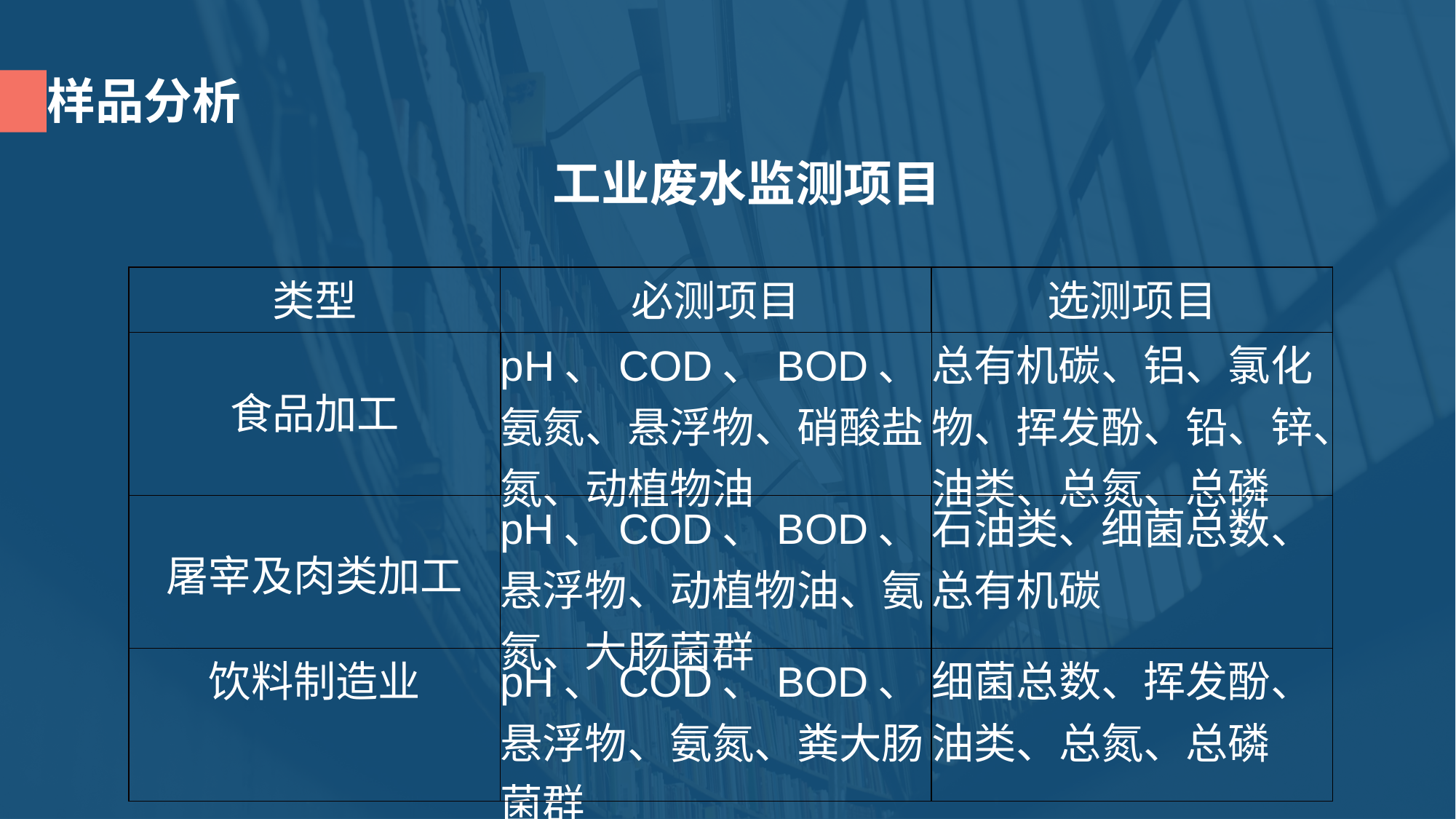

样品分析
工业废水监测项目
| 类型 | 必测项目 | 选测项目 |
| --- | --- | --- |
| 食品加工 | pH、COD、BOD、氨氮、悬浮物、硝酸盐氮、动植物油 | 总有机碳、铝、氯化物、挥发酚、铅、锌、油类、总氮、总磷 |
| --- | --- | --- |
| 屠宰及肉类加工 | pH、COD、BOD、悬浮物、动植物油、氨氮、大肠菌群 | 石油类、细菌总数、总有机碳 |
| --- | --- | --- |
| 饮料制造业 | pH、COD、BOD、悬浮物、氨氮、粪大肠菌群 | 细菌总数、挥发酚、油类、总氮、总磷 |